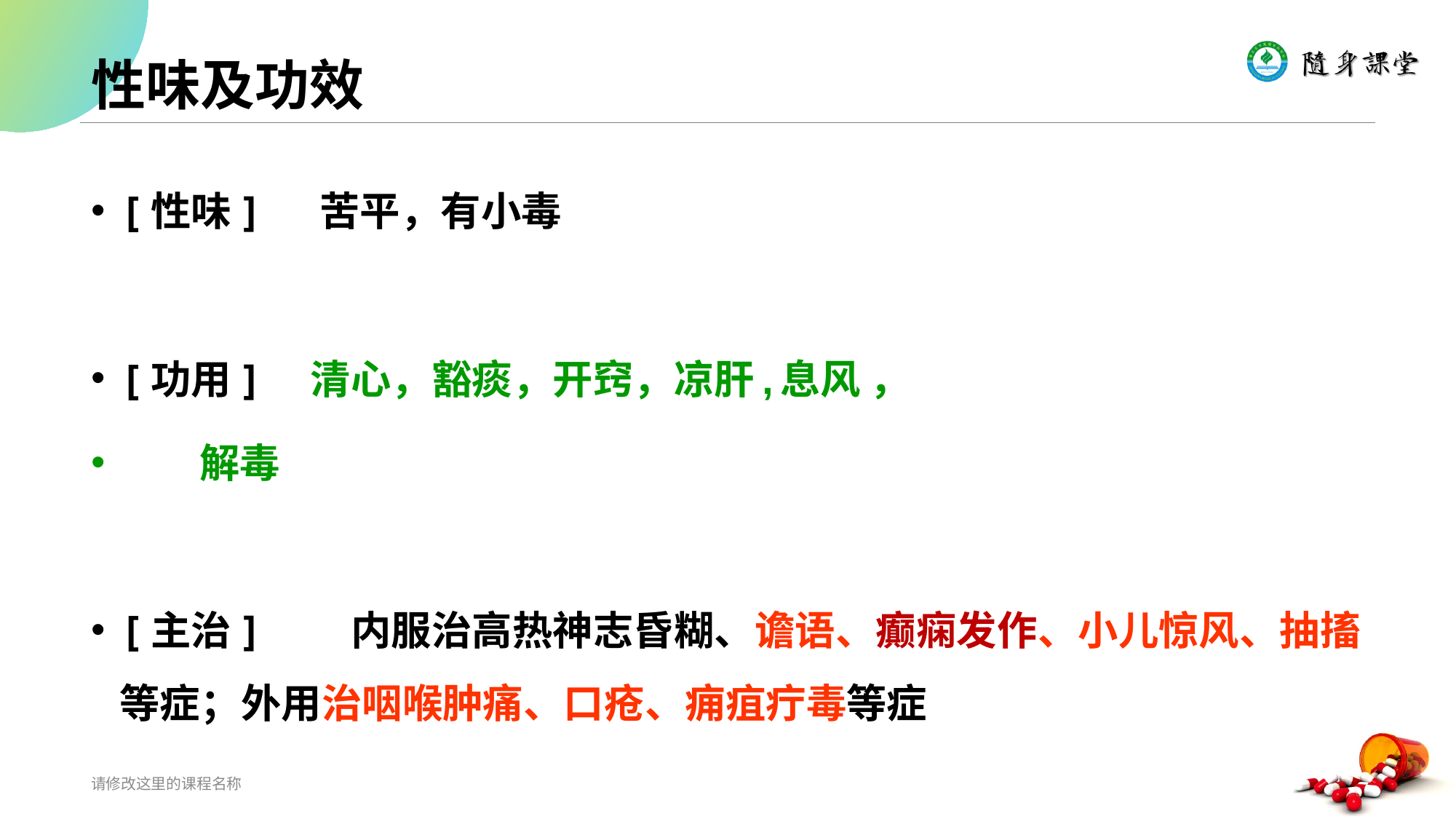

# 性味及功效
[性味]　 苦平，有小毒

[功用]　清心，豁痰，开窍，凉肝,息风 ，
        解毒

[主治]　　内服治高热神志昏糊、谵语、癫痫发作、小儿惊风、抽搐等症；外用治咽喉肿痛、口疮、痈疽疔毒等症

请修改这里的课程名称
15